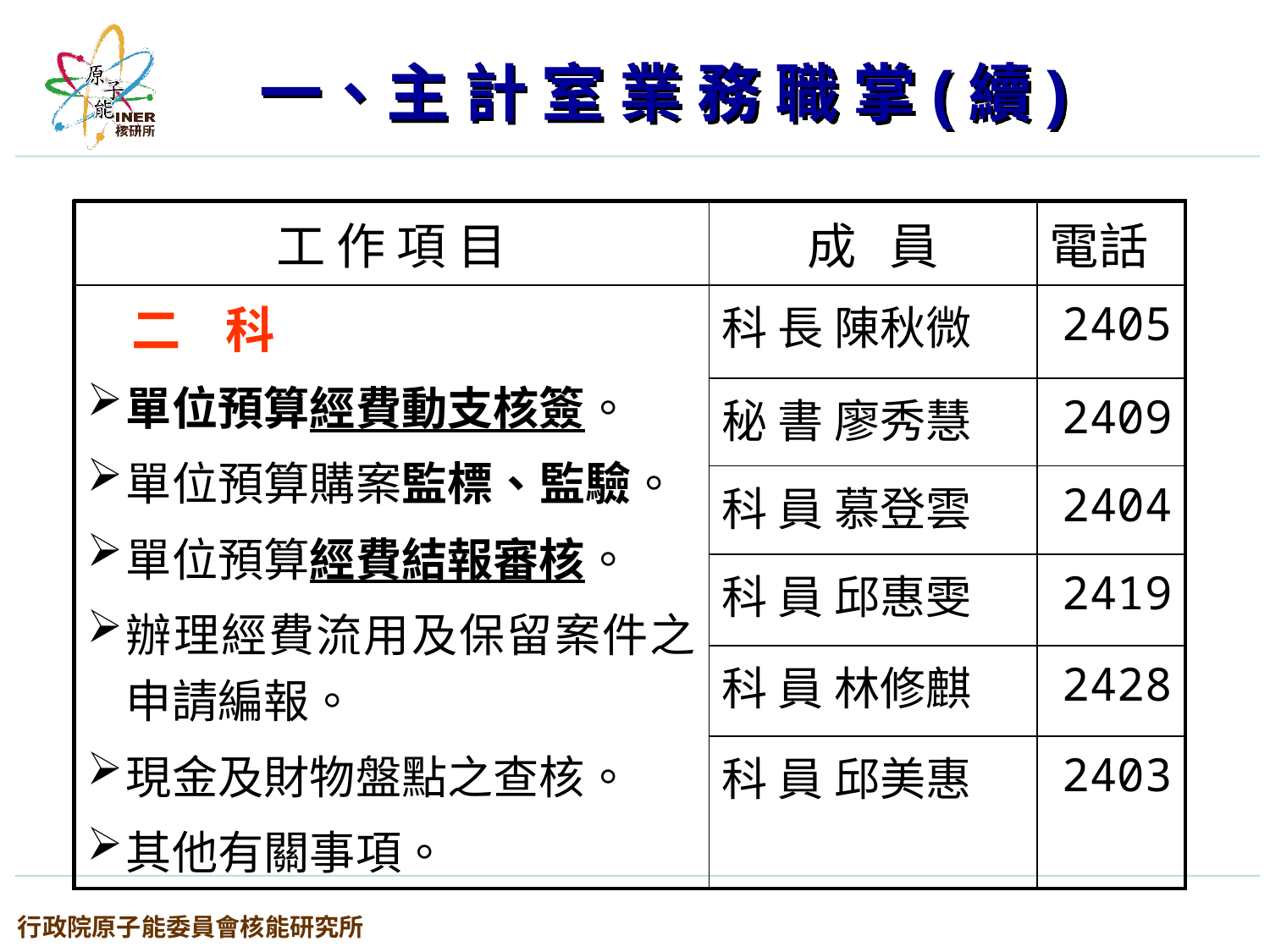

# 一、主 計 室 業 務 職 掌(續)
| 工 作 項 目 | 成 員 | 電話 |
| --- | --- | --- |
| 二 科 單位預算經費動支核簽。 單位預算購案監標、監驗。 單位預算經費結報審核。 辦理經費流用及保留案件之申請編報。 現金及財物盤點之查核。 其他有關事項。 | 科 長 陳秋微 | 2405 |
|  | 秘 書 廖秀慧 | 2409 |
|  | 科 員 慕登雲 | 2404 |
|  | 科 員 邱惠雯 | 2419 |
|  | 科 員 林修麒 | 2428 |
|  | 科 員 邱美惠 | 2403 |